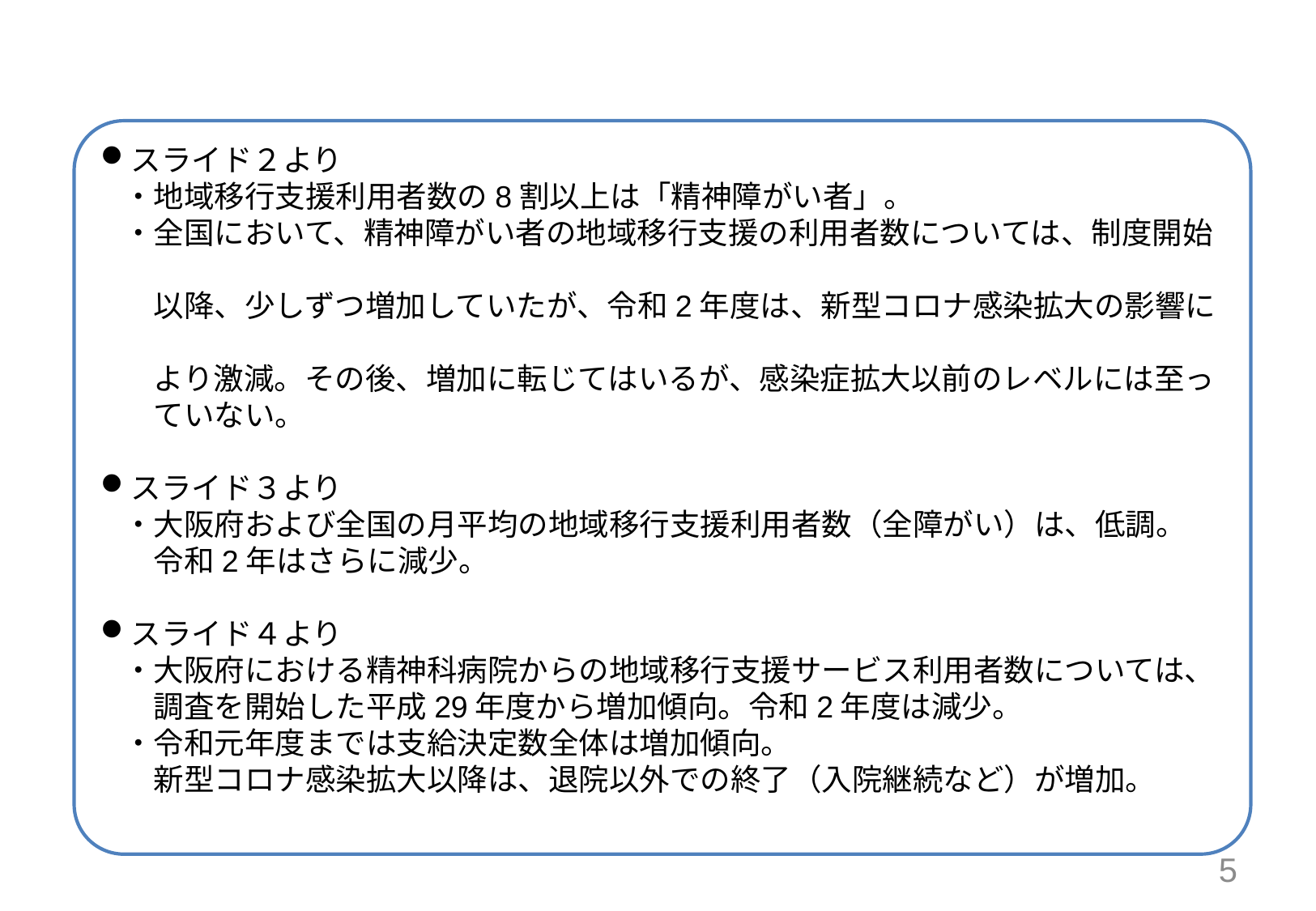

スライド２より
・地域移行支援利用者数の8割以上は「精神障がい者」。
・全国において、精神障がい者の地域移行支援の利用者数については、制度開始　　
　以降、少しずつ増加していたが、令和2年度は、新型コロナ感染拡大の影響に　
　より激減。その後、増加に転じてはいるが、感染症拡大以前のレベルには至っ
　ていない。

スライド３より
・大阪府および全国の月平均の地域移行支援利用者数（全障がい）は、低調。
　令和2年はさらに減少。
スライド４より
・大阪府における精神科病院からの地域移行支援サービス利用者数については、
　調査を開始した平成29年度から増加傾向。令和2年度は減少。
・令和元年度までは支給決定数全体は増加傾向。
　新型コロナ感染拡大以降は、退院以外での終了（入院継続など）が増加。
5